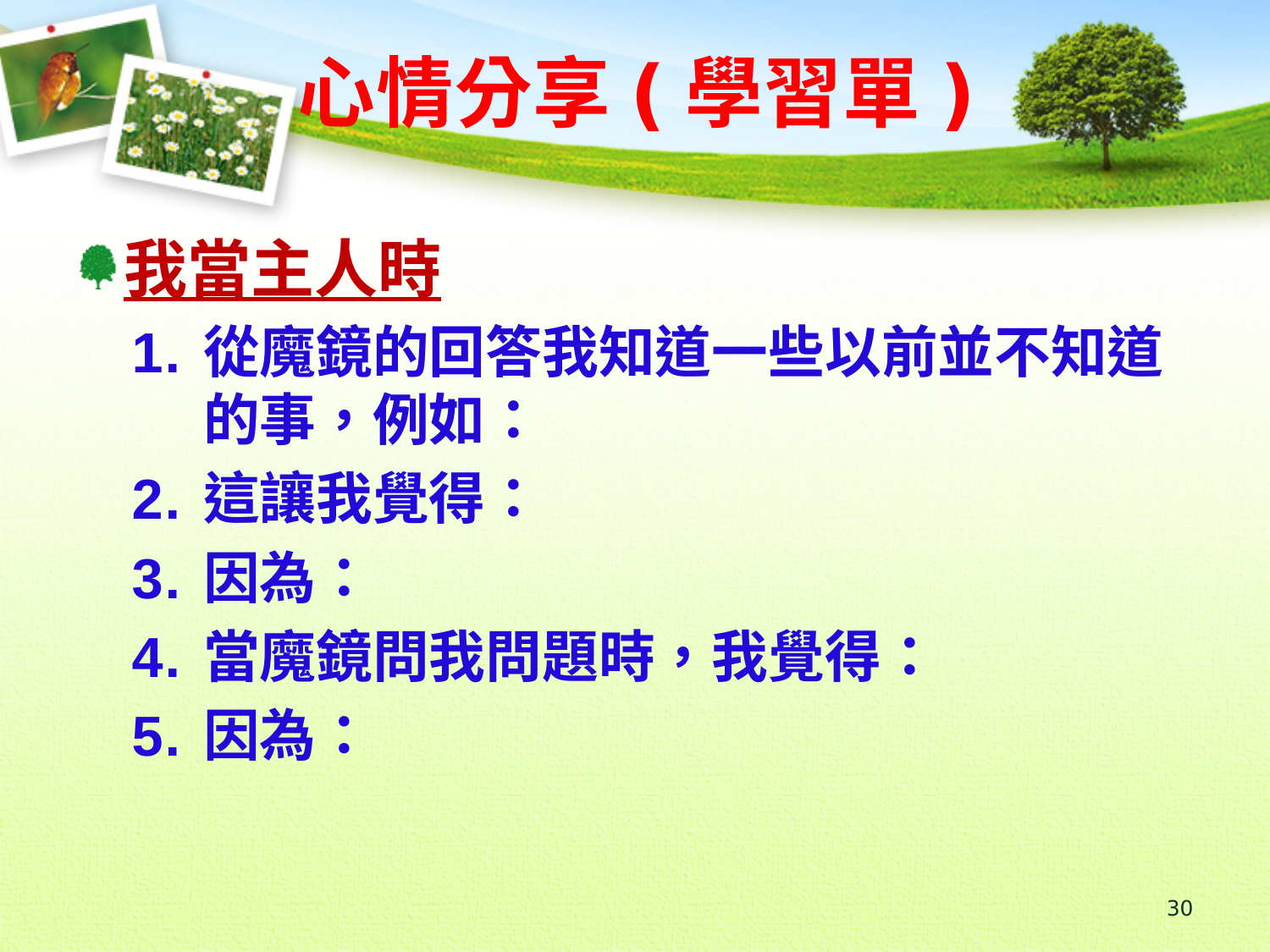

# 心情分享(學習單)
我當主人時
從魔鏡的回答我知道一些以前並不知道的事，例如：
這讓我覺得：
因為：
當魔鏡問我問題時，我覺得：
因為：
30